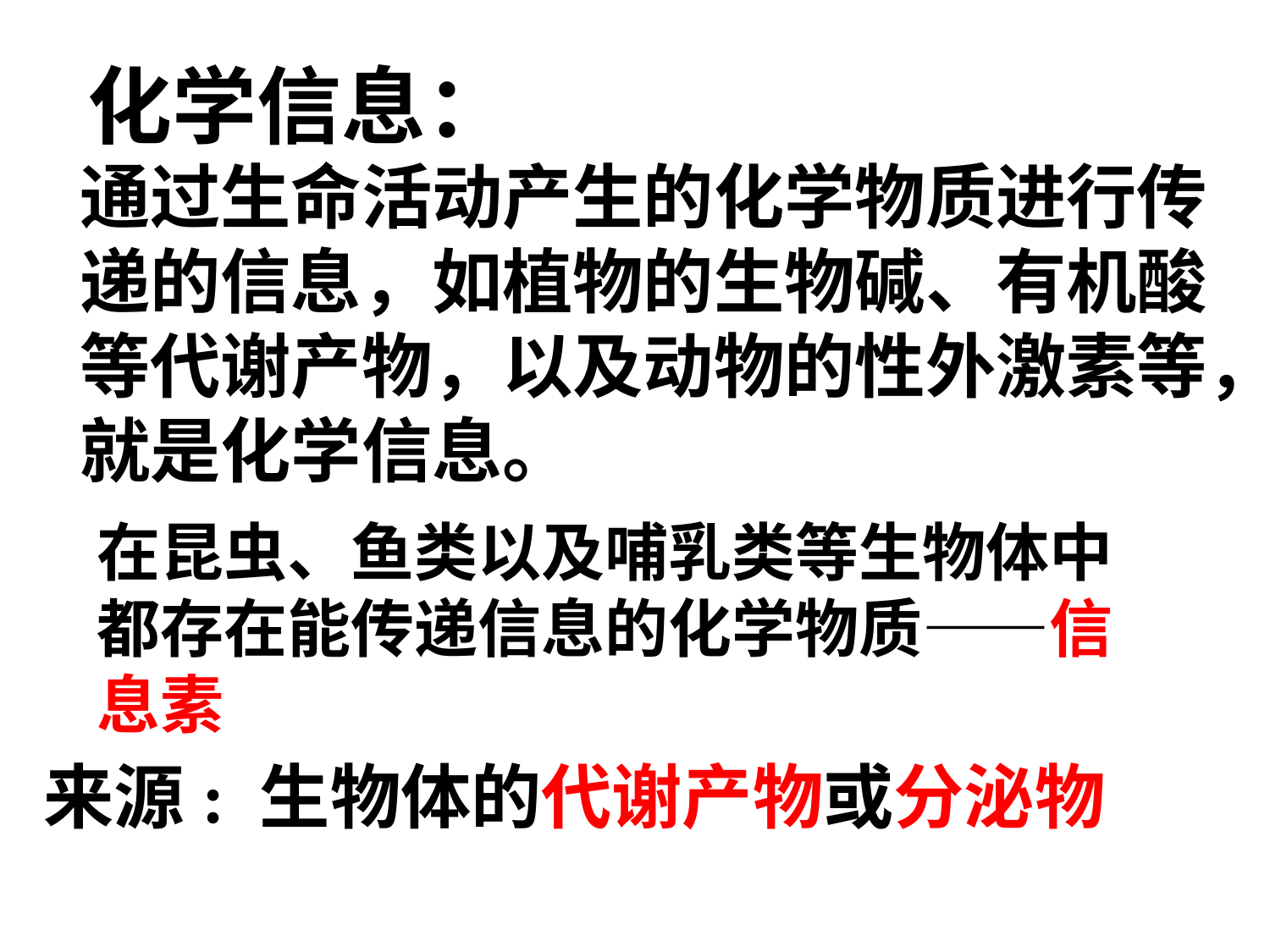

化学信息：
通过生命活动产生的化学物质进行传递的信息，如植物的生物碱、有机酸等代谢产物，以及动物的性外激素等，就是化学信息。

在昆虫、鱼类以及哺乳类等生物体中都存在能传递信息的化学物质——信息素
来源: 生物体的代谢产物或分泌物